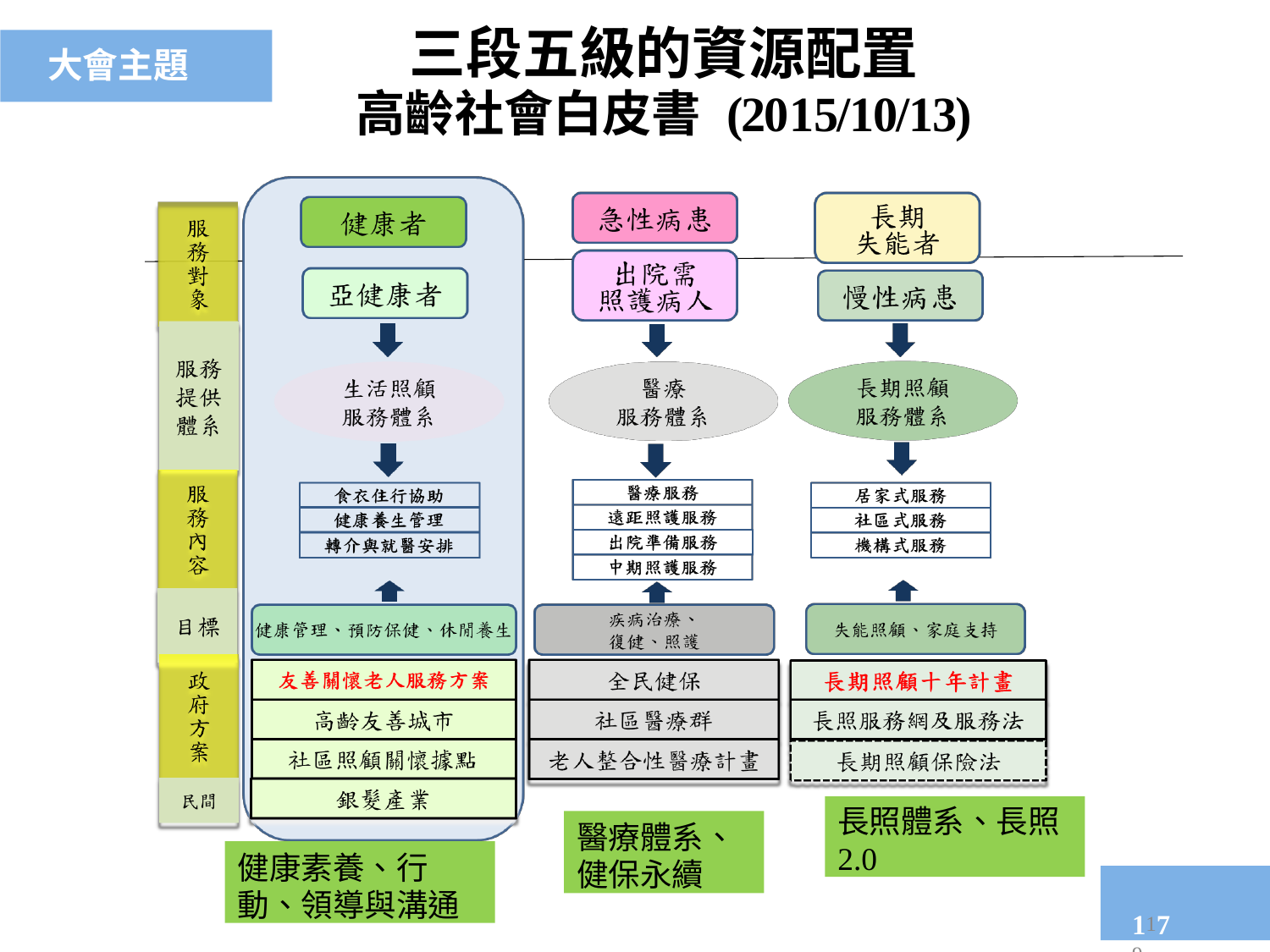

# 三段五級的資源配置
高齡社會白皮書	(2015/10/13)

大會主題

長照體系、長照
2.0
醫療體系、 健保永續
健康素養、行 動、領導與溝通

1179